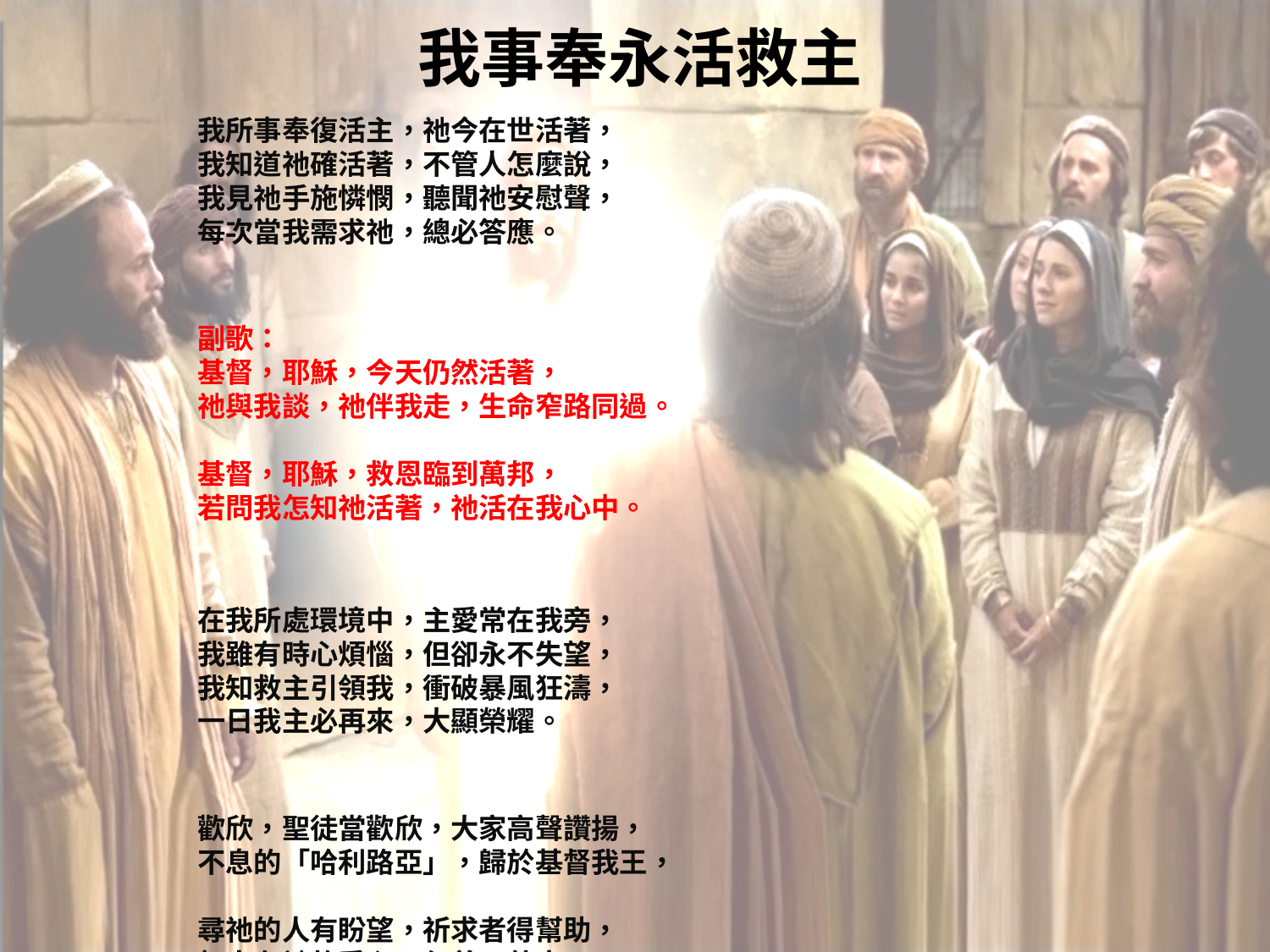

# 我事奉永活救主
我所事奉復活主，祂今在世活著，
我知道祂確活著，不管人怎麼說，
我見祂手施憐憫，聽聞祂安慰聲，
每次當我需求祂，總必答應。
副歌：
基督，耶穌，今天仍然活著，
祂與我談，祂伴我走，生命窄路同過。
基督，耶穌，救恩臨到萬邦，
若問我怎知祂活著，祂活在我心中。

在我所處環境中，主愛常在我旁，
我雖有時心煩惱，但卻永不失望，
我知救主引領我，衝破暴風狂濤，
一日我主必再來，大顯榮耀。
歡欣，聖徒當歡欣，大家高聲讚揚，
不息的「哈利路亞」，歸於基督我王，
尋祂的人有盼望，祈求者得幫助，
無人有祂的愛心，仁慈，善良。